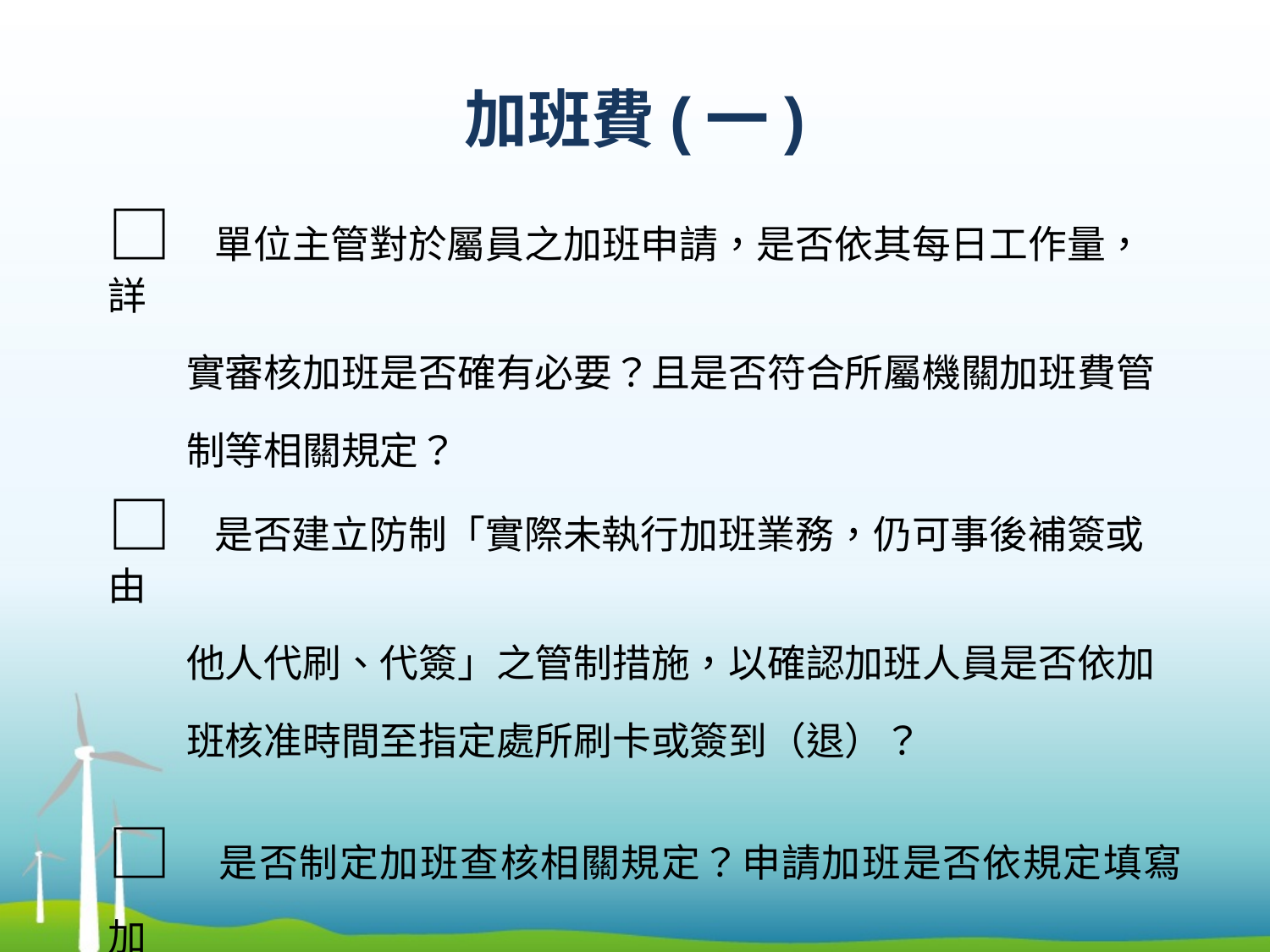

# 加班費(一)
□  單位主管對於屬員之加班申請，是否依其每日工作量，詳
        實審核加班是否確有必要？且是否符合所屬機關加班費管
        制等相關規定？
□  是否建立防制「實際未執行加班業務，仍可事後補簽或由
        他人代刷、代簽」之管制措施，以確認加班人員是否依加
        班核准時間至指定處所刷卡或簽到（退）？
□  是否制定加班查核相關規定？申請加班是否依規定填寫加
        班費印領清冊，並檢附足資證明加班事實之證明文件？